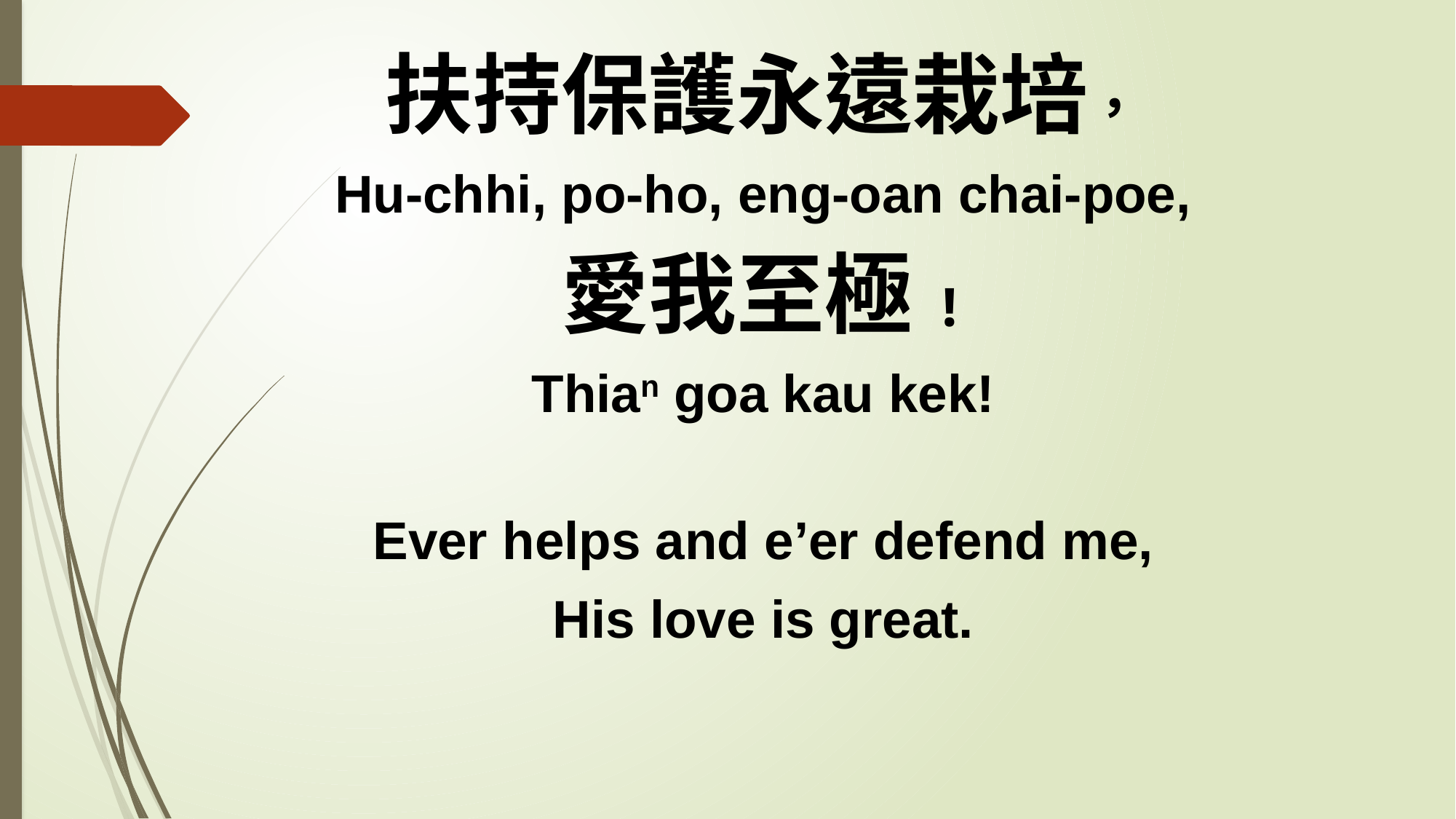

扶持保護永遠栽培，
 Hu-chhi, po-ho, eng-oan chai-poe,
愛我至極!
Thian goa kau kek!

Ever helps and e’er defend me,
His love is great.